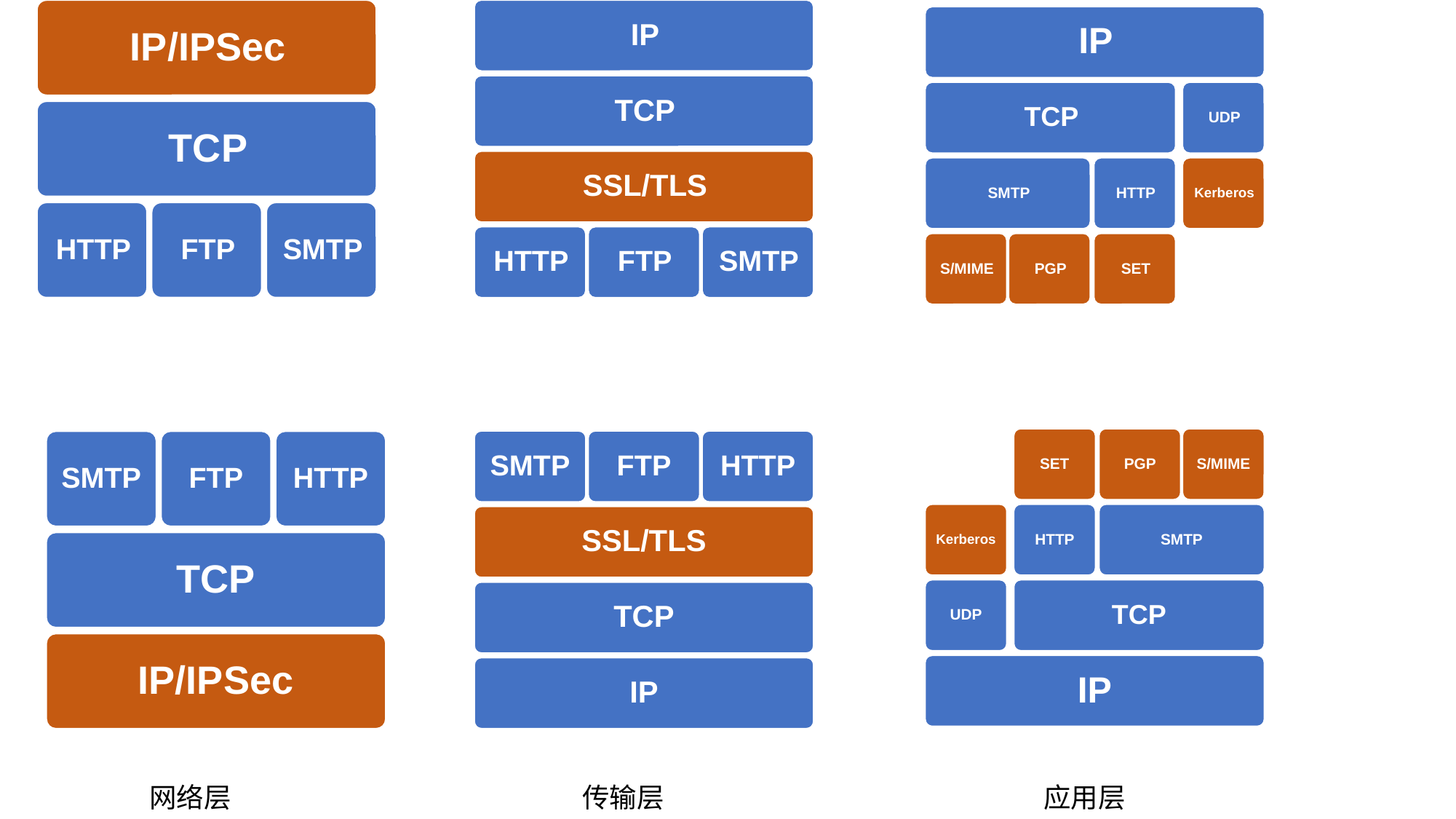

IP/IPSec
TCP
HTTP
FTP
SMTP
IP
TCP
SSL/TLS
HTTP
FTP
SMTP
IP
TCP
SMTP
S/MIME
PGP
HTTP
SET
UDP
Kerberos
IP
TCP
UDP
SMTP
HTTP
Kerberos
S/MIME
PGP
SET
IP
TCP
SSL/TLS
HTTP
FTP
SMTP
IP/IPSec
TCP
HTTP
FTP
SMTP
网络层
传输层
应用层